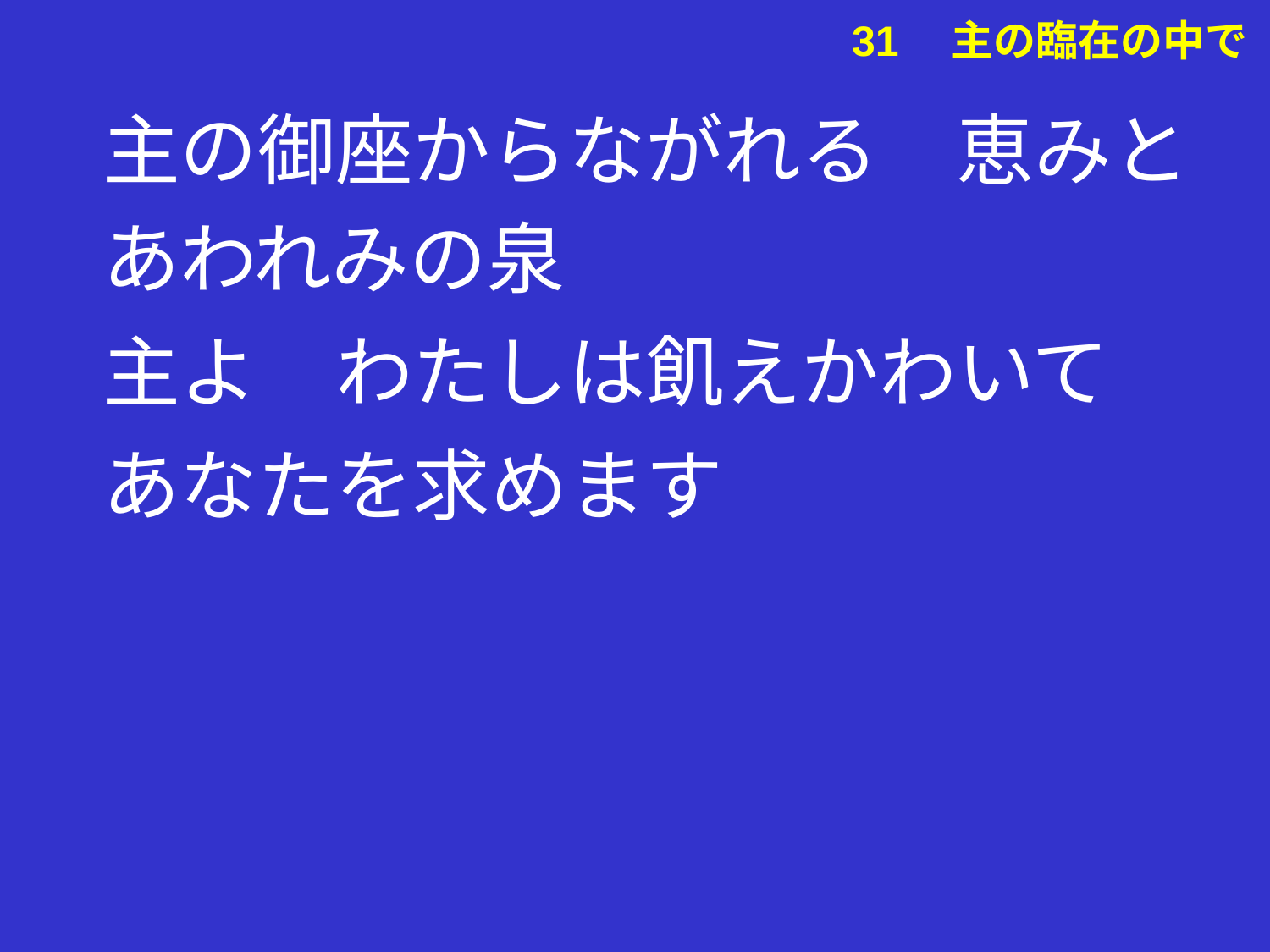

主の御座からながれる　恵みと
あわれみの泉
主よ　わたしは飢えかわいて
あなたを求めます

# 31　主の臨在の中で